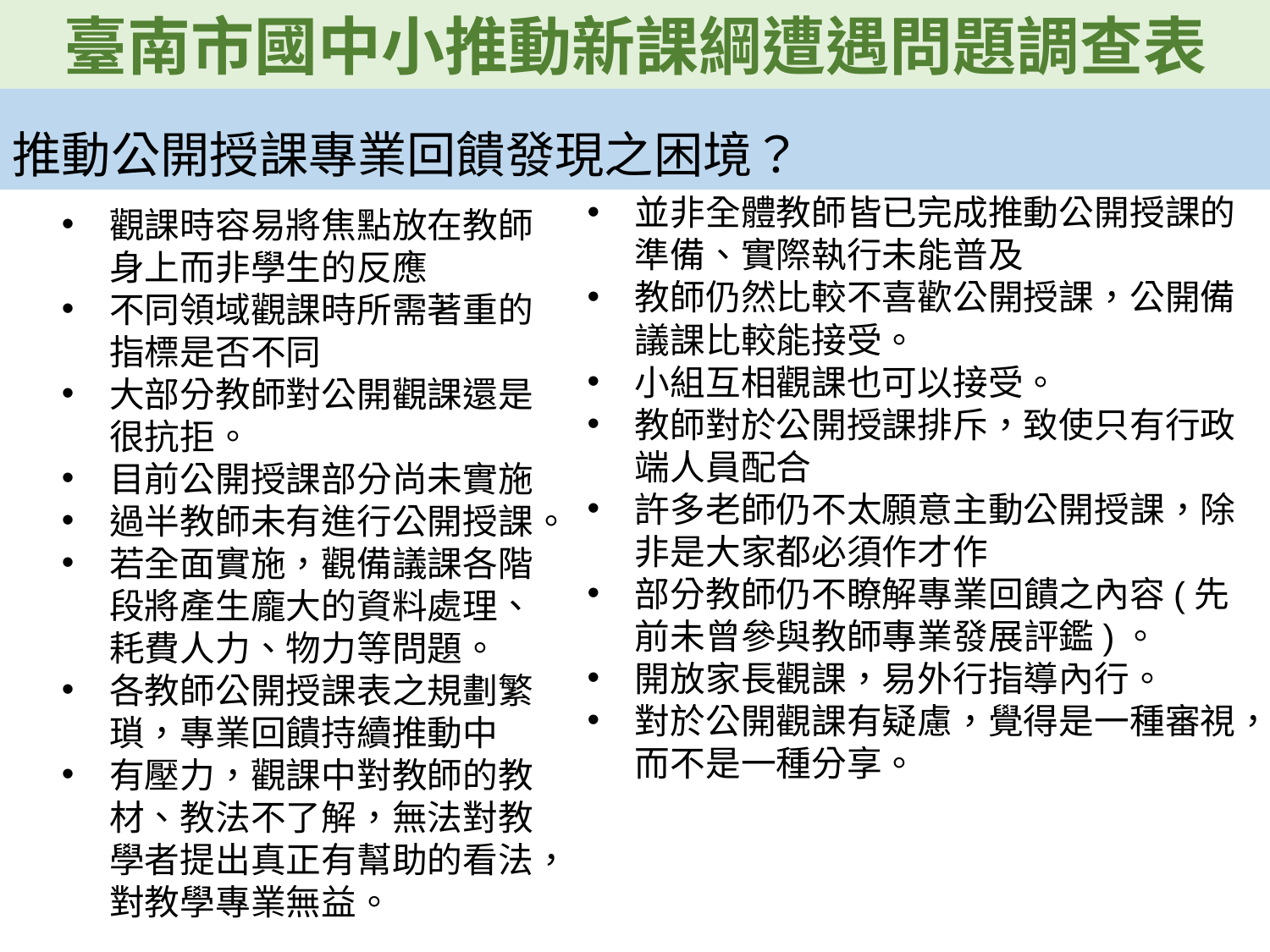

臺南市國中小推動新課綱遭遇問題調查表
推動公開授課專業回饋發現之困境？
並非全體教師皆已完成推動公開授課的準備、實際執行未能普及
教師仍然比較不喜歡公開授課，公開備議課比較能接受。
小組互相觀課也可以接受。
教師對於公開授課排斥，致使只有行政端人員配合
許多老師仍不太願意主動公開授課，除非是大家都必須作才作
部分教師仍不瞭解專業回饋之內容(先前未曾參與教師專業發展評鑑)。
開放家長觀課，易外行指導內行。
對於公開觀課有疑慮，覺得是一種審視，而不是一種分享。
觀課時容易將焦點放在教師身上而非學生的反應
不同領域觀課時所需著重的指標是否不同
大部分教師對公開觀課還是很抗拒。
目前公開授課部分尚未實施
過半教師未有進行公開授課。
若全面實施，觀備議課各階段將產生龐大的資料處理、耗費人力、物力等問題。
各教師公開授課表之規劃繁瑣，專業回饋持續推動中
有壓力，觀課中對教師的教材、教法不了解，無法對教學者提出真正有幫助的看法，對教學專業無益。